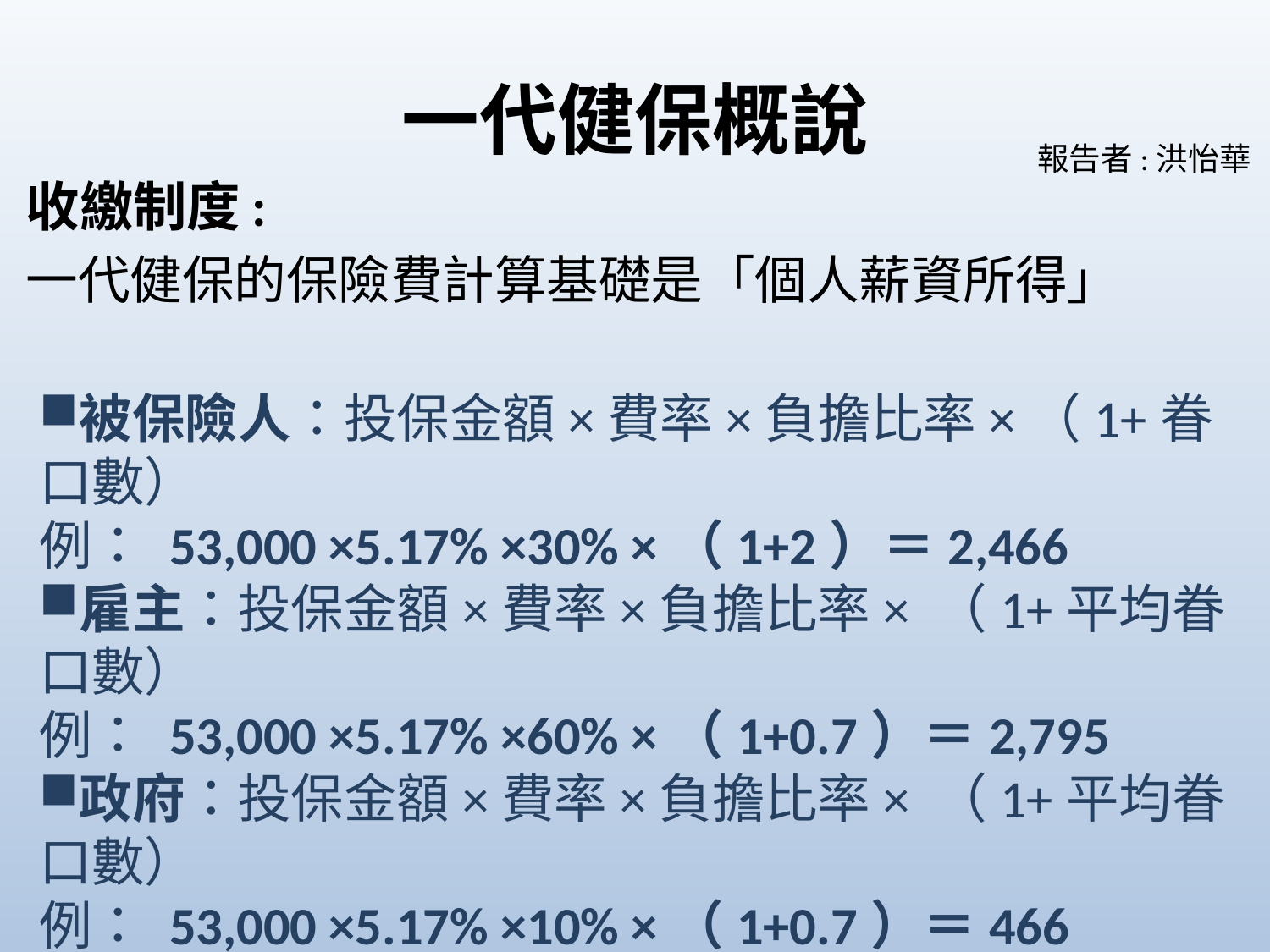

# 一代健保概說
報告者:洪怡華
收繳制度:
一代健保的保險費計算基礎是「個人薪資所得」

被保險人：投保金額×費率×負擔比率×（1+眷口數）
例： 53,000 ×5.17% ×30% ×（1+2）＝2,466
雇主：投保金額×費率×負擔比率× （1+平均眷口數）
例： 53,000 ×5.17% ×60% ×（1+0.7）＝2,795
政府：投保金額×費率×負擔比率× （1+平均眷口數）
例： 53,000 ×5.17% ×10% ×（1+0.7）＝466